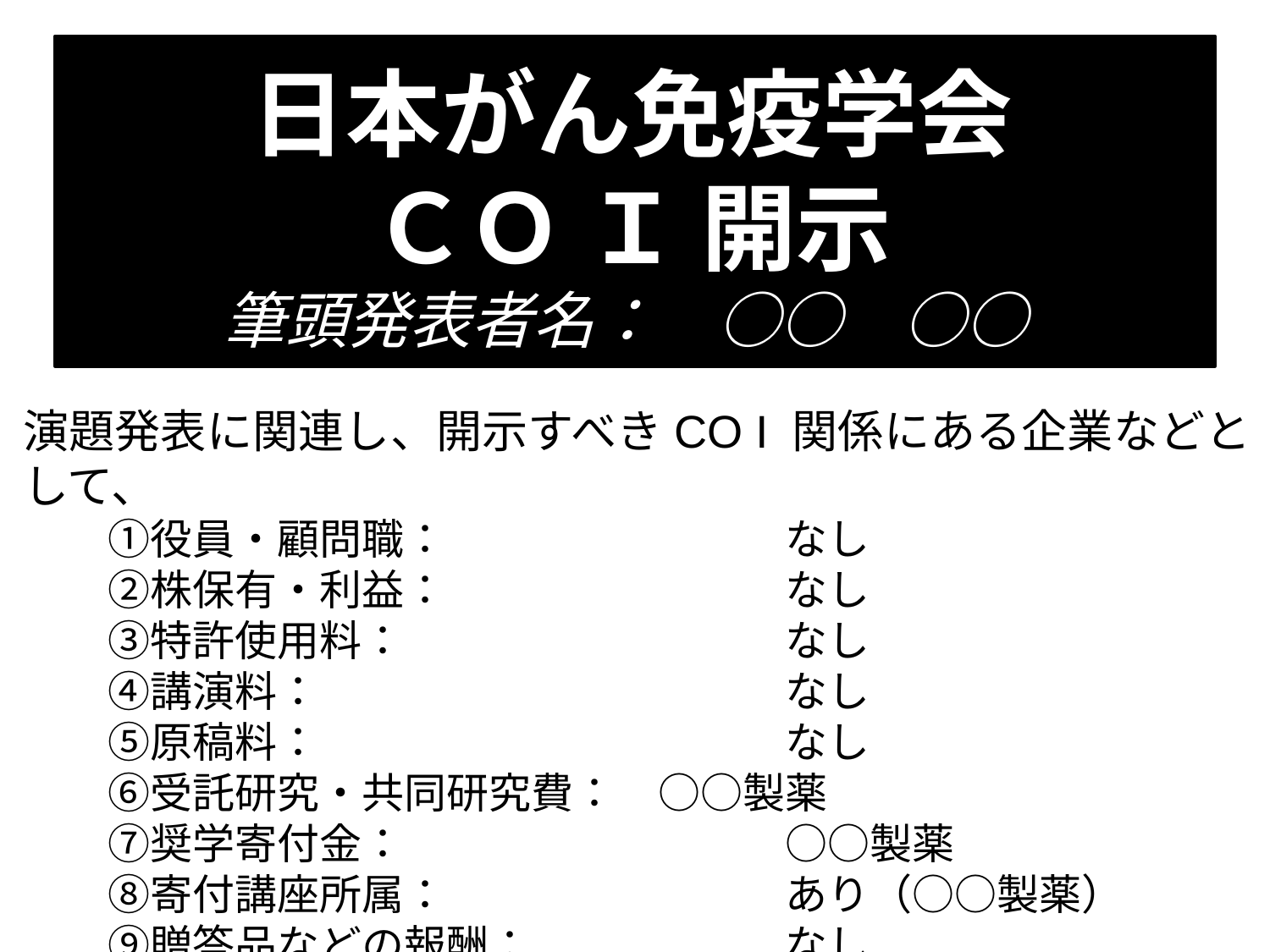

筆頭発表者名：　○○　○○
演題発表に関連し、開示すべきCO I 関係にある企業などとして、
　　①役員・顧問職：			なし
　　②株保有・利益：			なし
　　③特許使用料：			なし
　　④講演料：				なし
　　⑤原稿料：				なし
　　⑥受託研究・共同研究費：	○○製薬
　　⑦奨学寄付金：			○○製薬
　　⑧寄付講座所属：			あり（○○製薬）
　　⑨贈答品などの報酬：		なし